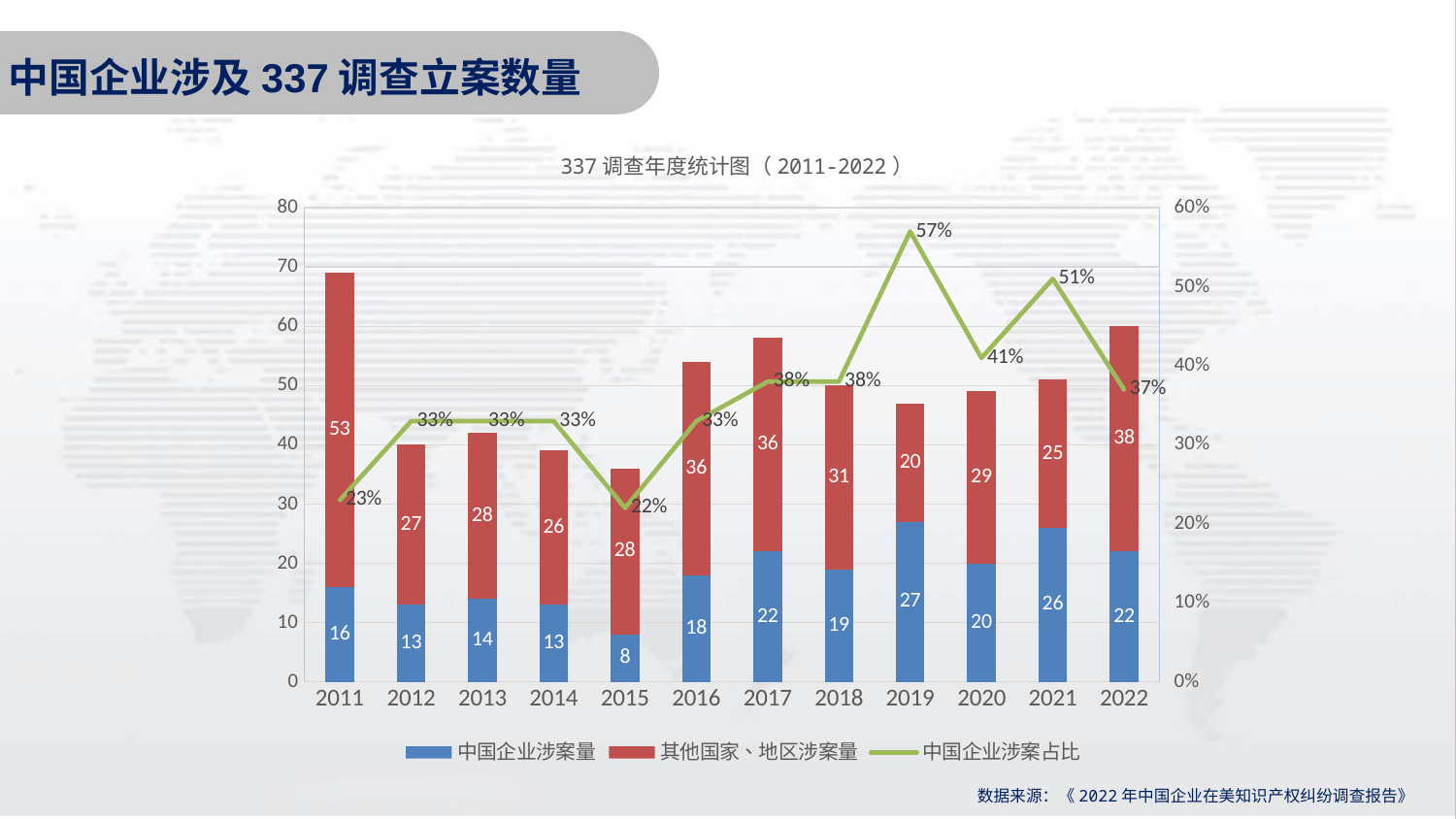

中国企业涉及337调查立案数量

### Chart: 337调查年度统计图（2011-2022）

| Category | 中国企业涉案量 | 其他国家、地区涉案量 | 中国企业涉案占比 |
|---|---|---|---|
| 2011 | 16.0 | 53.0 | 0.23 |
| 2012 | 13.0 | 27.0 | 0.33 |
| 2013 | 14.0 | 28.0 | 0.33 |
| 2014 | 13.0 | 26.0 | 0.33 |
| 2015 | 8.0 | 28.0 | 0.22 |
| 2016 | 18.0 | 36.0 | 0.33 |
| 2017 | 22.0 | 36.0 | 0.38 |
| 2018 | 19.0 | 31.0 | 0.38 |
| 2019 | 27.0 | 20.0 | 0.57 |
| 2020 | 20.0 | 29.0 | 0.41 |
| 2021 | 26.0 | 25.0 | 0.51 |
| 2022 | 22.0 | 38.0 | 0.37 |
数据来源：《2022年中国企业在美知识产权纠纷调查报告》